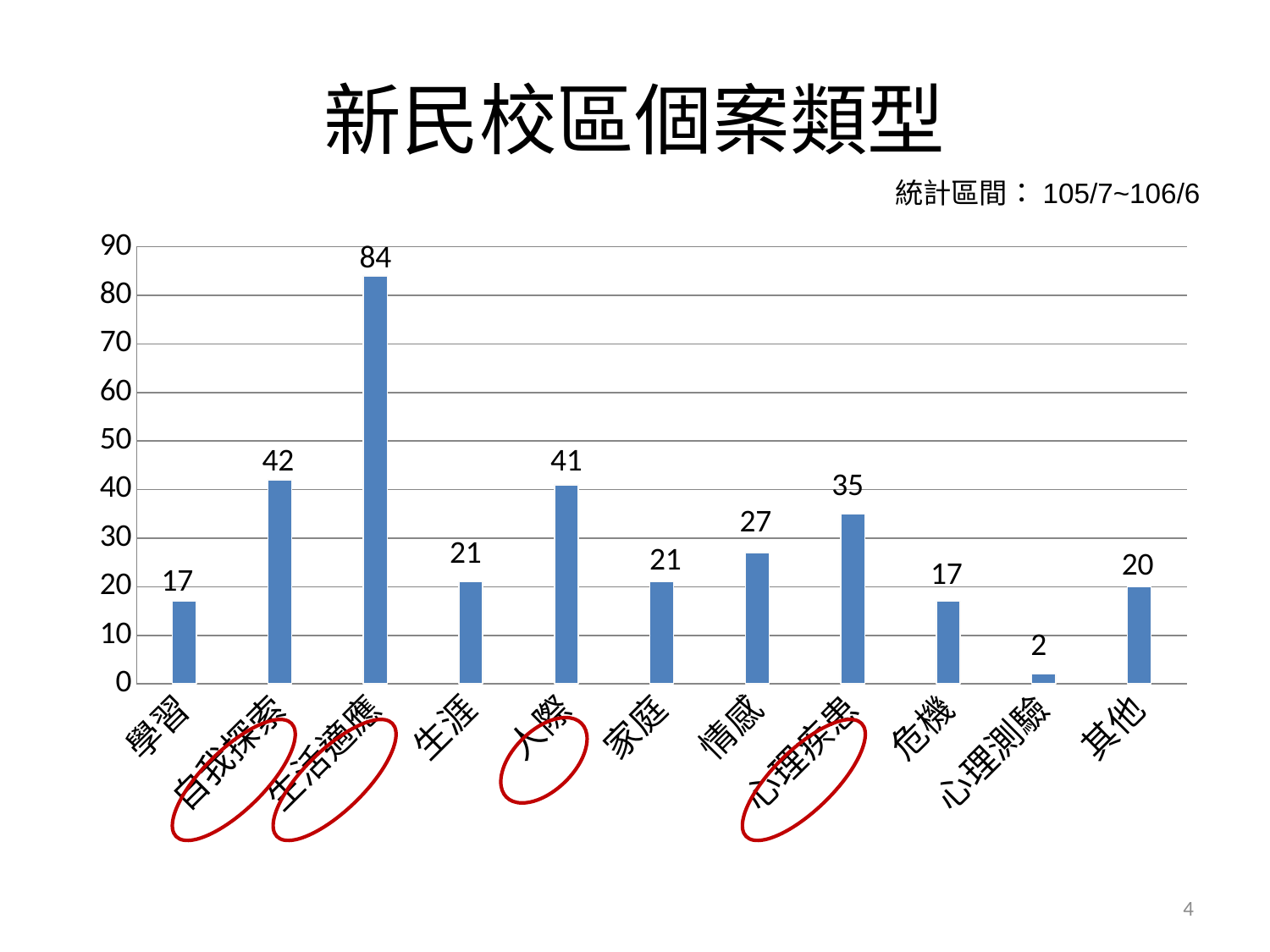

# 新民校區個案類型
統計區間：105/7~106/6

### Chart

| Category | 數列 1 |
|---|---|
| 學習 | 17.0 |
| 自我探索 | 42.0 |
| 生活適應 | 84.0 |
| 生涯 | 21.0 |
| 人際 | 41.0 |
| 家庭 | 21.0 |
| 情感 | 27.0 |
| 心理疾患 | 35.0 |
| 危機 | 17.0 |
| 心理測驗 | 2.0 |
| 其他 | 20.0 |

4